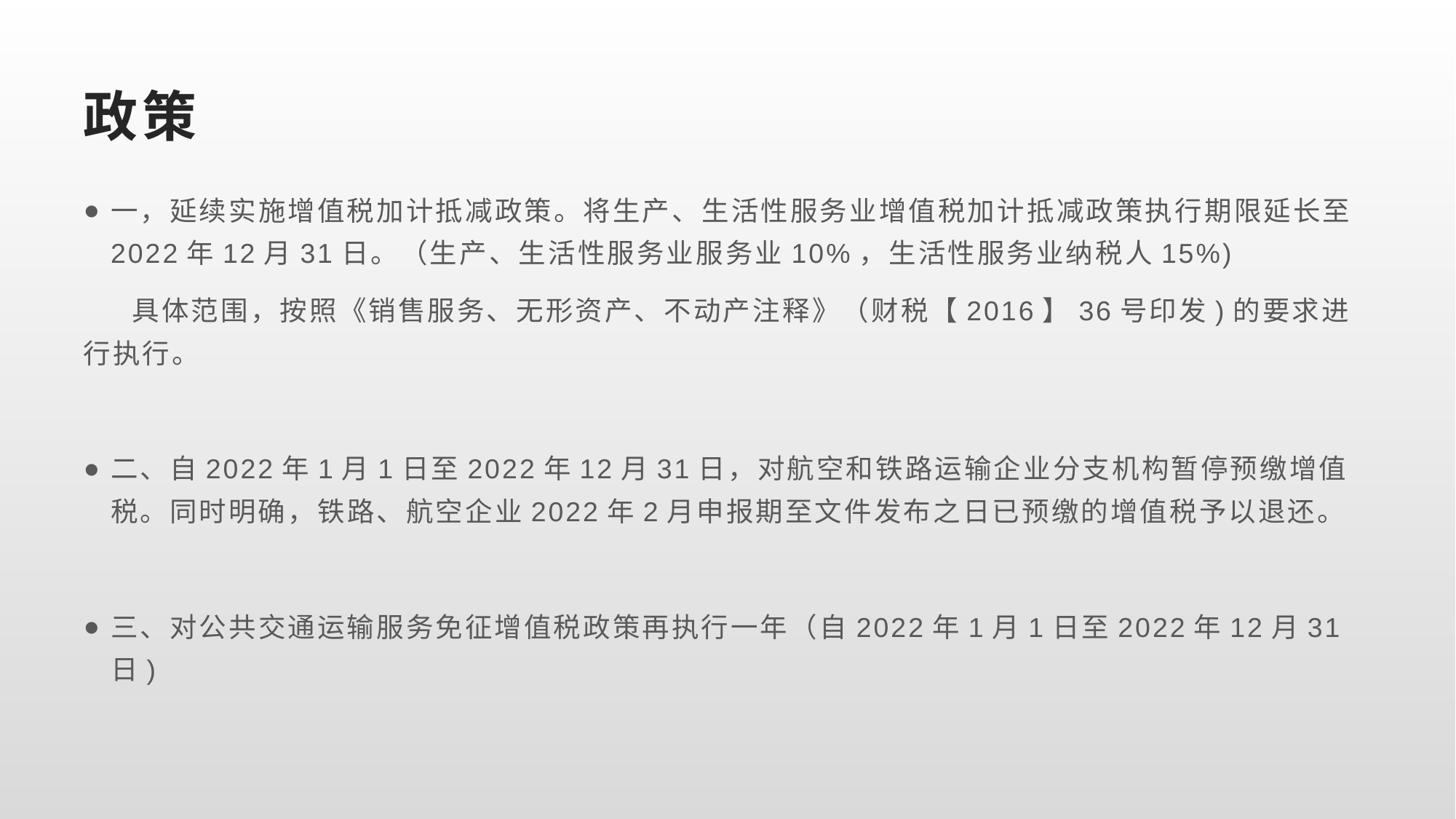

# 政策
一，延续实施增值税加计抵减政策。将生产、生活性服务业增值税加计抵减政策执行期限延长至2022年12月31日。（生产、生活性服务业服务业10%，生活性服务业纳税人15%)
     具体范围，按照《销售服务、无形资产、不动产注释》（财税【2016】36号印发)的要求进行执行。

二、自2022年1月1日至2022年12月31日，对航空和铁路运输企业分支机构暂停预缴增值税。同时明确，铁路、航空企业2022年2月申报期至文件发布之日已预缴的增值税予以退还。

三、对公共交通运输服务免征增值税政策再执行一年（自2022年1月1日至2022年12月31日)